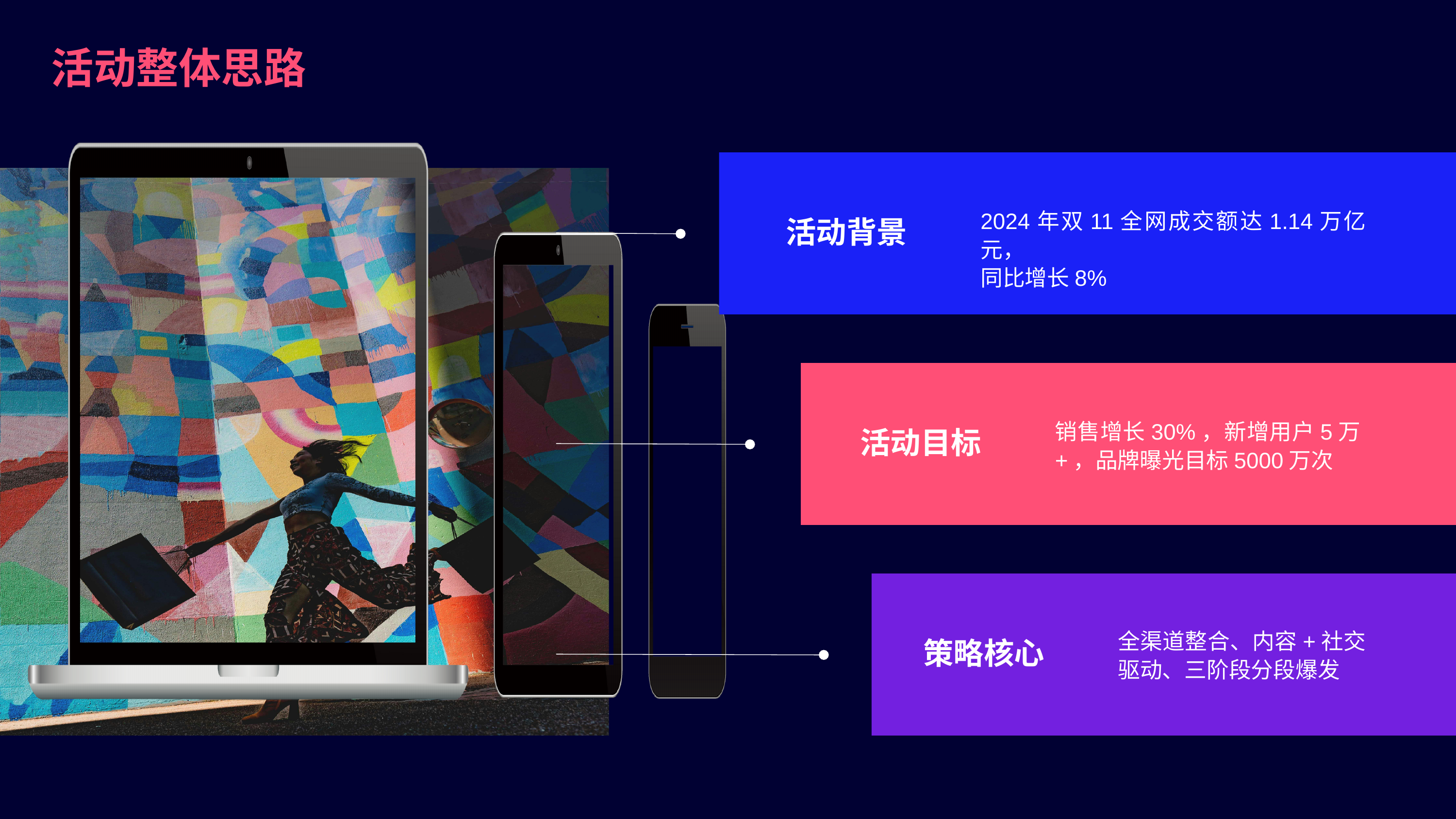

活动整体思路

2024年双11全网成交额达1.14万亿元，
同比增长8%
活动背景

销售增长30%，新增用户5万+，品牌曝光目标5000万次
活动目标

全渠道整合、内容+社交驱动、三阶段分段爆发
策略核心